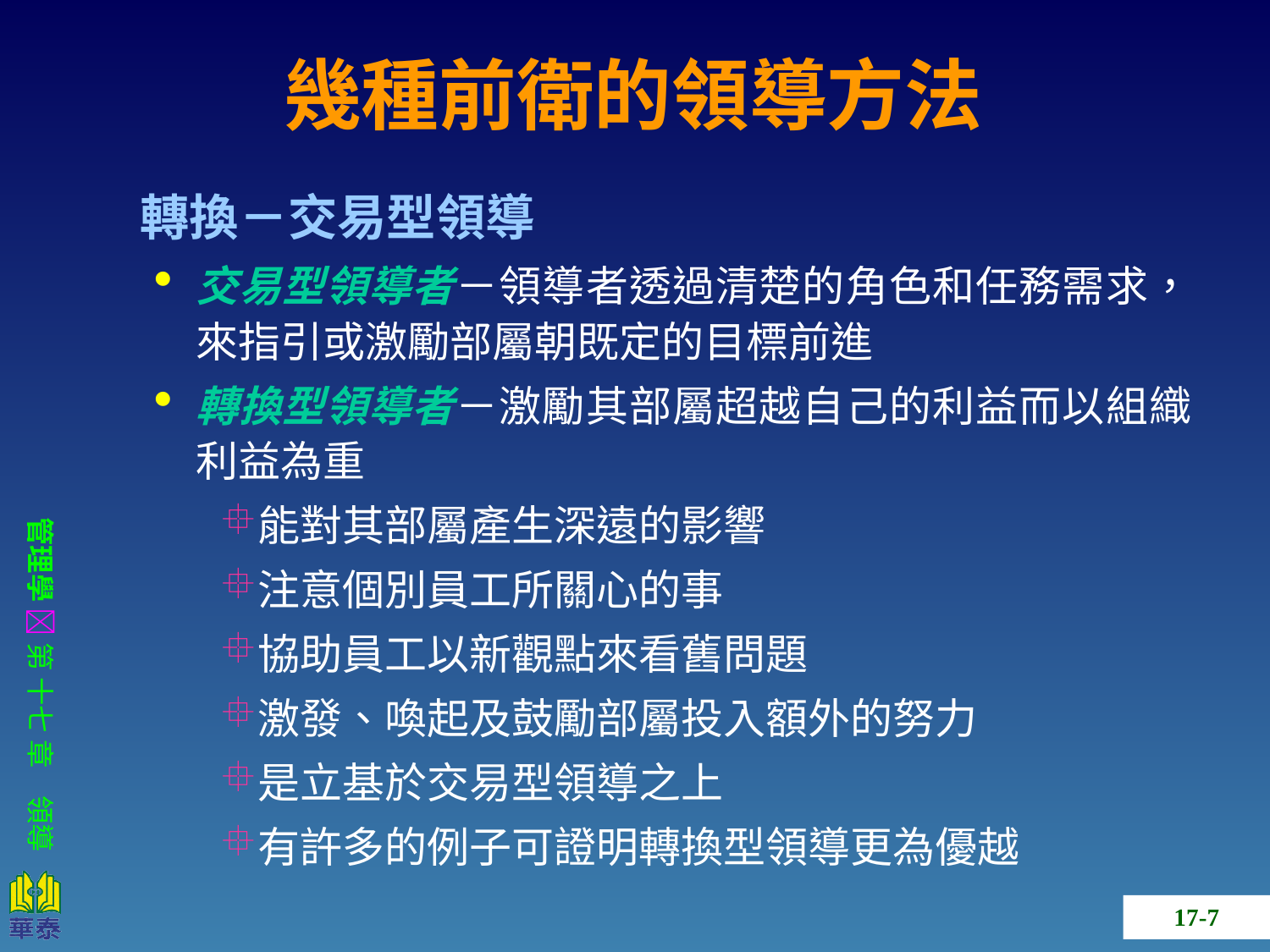

# 幾種前衛的領導方法
	轉換－交易型領導
交易型領導者－領導者透過清楚的角色和任務需求，來指引或激勵部屬朝既定的目標前進
轉換型領導者－激勵其部屬超越自己的利益而以組織利益為重
能對其部屬產生深遠的影響
注意個別員工所關心的事
協助員工以新觀點來看舊問題
激發、喚起及鼓勵部屬投入額外的努力
是立基於交易型領導之上
有許多的例子可證明轉換型領導更為優越
17-7